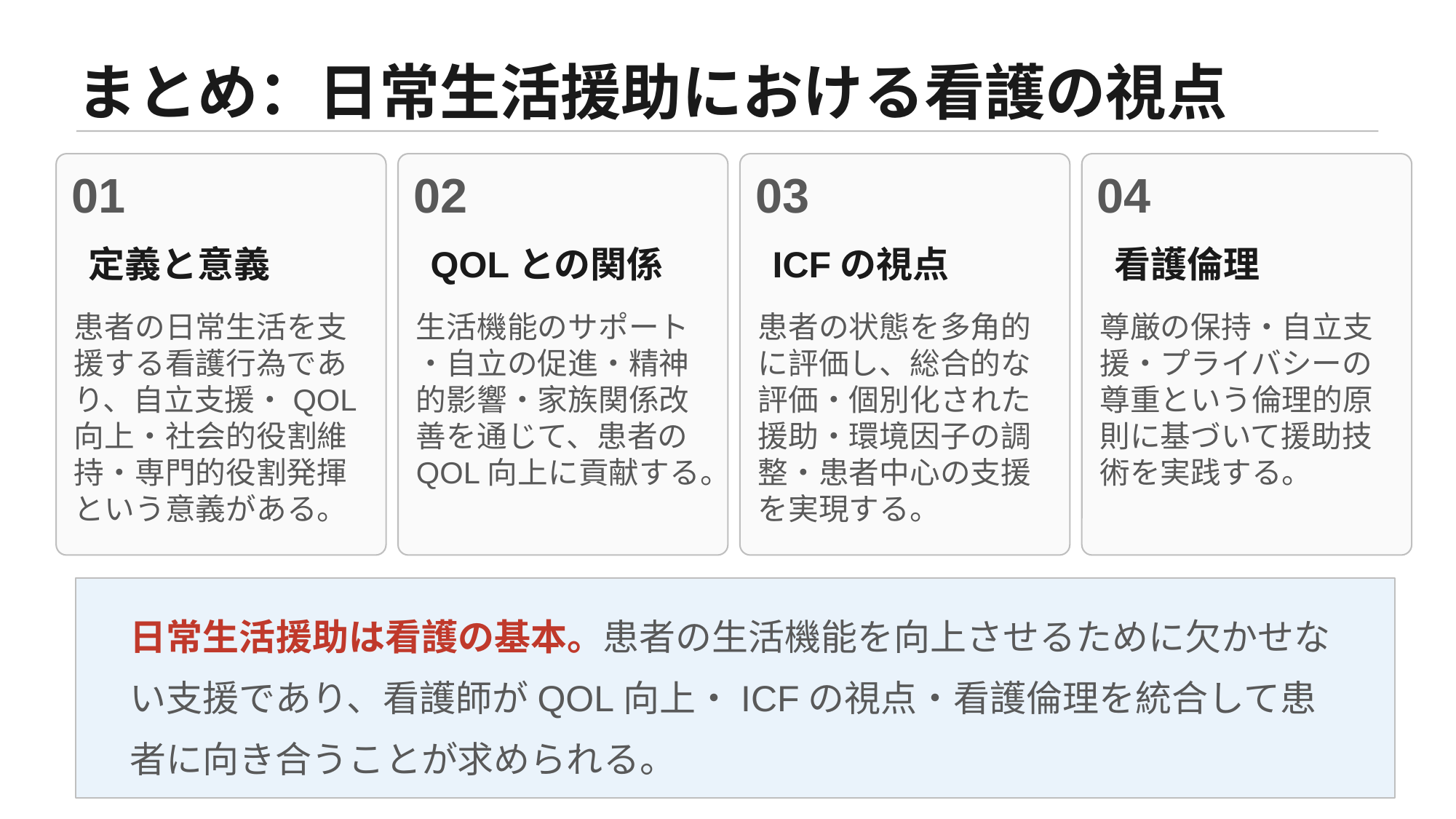

まとめ：日常生活援助における看護の視点

01

02

03

04
定義と意義
QOLとの関係
ICFの視点
看護倫理
患者の日常生活を支援する看護行為であり、自立支援・QOL向上・社会的役割維持・専門的役割発揮という意義がある。
生活機能のサポート・自立の促進・精神的影響・家族関係改善を通じて、患者のQOL向上に貢献する。
患者の状態を多角的に評価し、総合的な評価・個別化された援助・環境因子の調整・患者中心の支援を実現する。
尊厳の保持・自立支援・プライバシーの尊重という倫理的原則に基づいて援助技術を実践する。

日常生活援助は看護の基本。患者の生活機能を向上させるために欠かせない支援であり、看護師がQOL向上・ICFの視点・看護倫理を統合して患者に向き合うことが求められる。